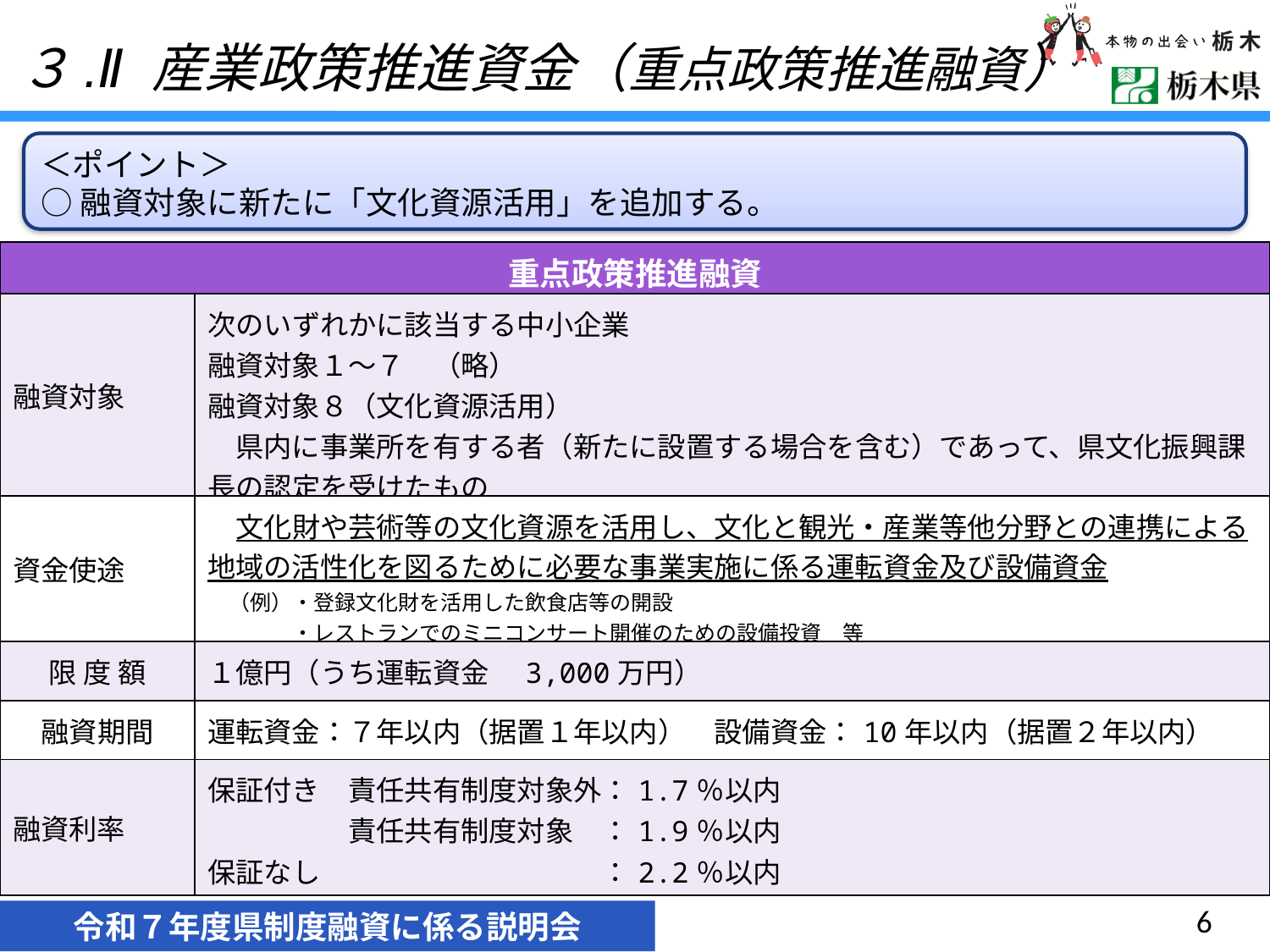

３.Ⅱ 産業政策推進資金（重点政策推進融資）
＜ポイント＞
○融資対象に新たに「文化資源活用」を追加する。
| 重点政策推進融資 | 新型コロナウイルス感染症対策融資 |
| --- | --- |
| 融資対象 | 次のいずれかに該当する中小企業 融資対象１～７　（略） 融資対象８（文化資源活用） 　県内に事業所を有する者（新たに設置する場合を含む）であって、県文化振興課長の認定を受けたもの |
| 資金使途 | 文化財や芸術等の文化資源を活用し、文化と観光・産業等他分野との連携による地域の活性化を図るために必要な事業実施に係る運転資金及び設備資金 　（例）・登録文化財を活用した飲食店等の開設 　　　　・レストランでのミニコンサート開催のための設備投資　等 |
| 限 度 額 | １億円（うち運転資金　3,000万円） |
| 融資期間 | 運転資金：７年以内（据置１年以内）　設備資金：10年以内（据置２年以内） |
| 融資利率 | 保証付き　責任共有制度対象外：1.7％以内 　　　　　責任共有制度対象　：1.9％以内 保証なし　　　　　　　　　　：2.2％以内 |
6